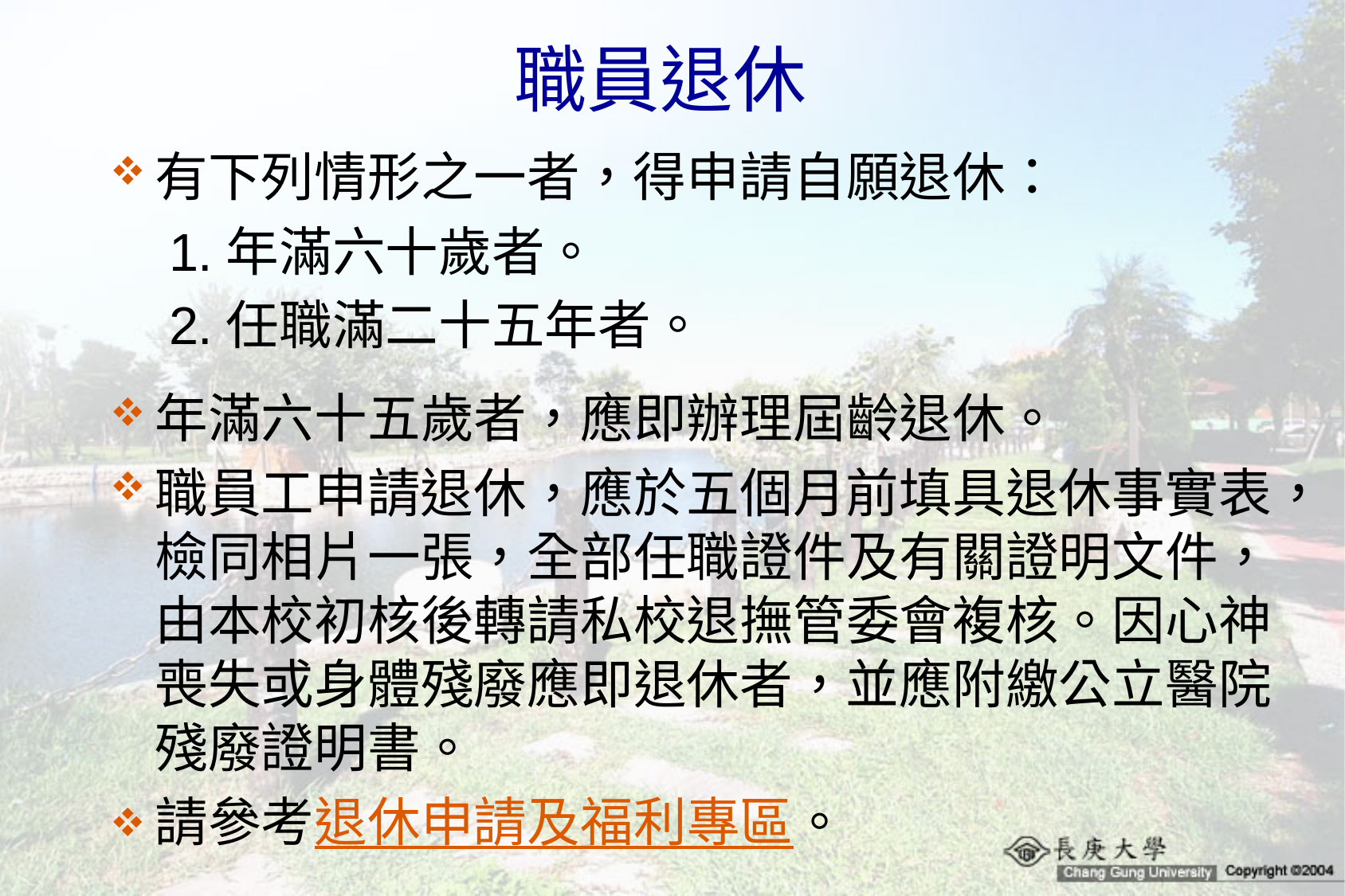

# 職員退休
有下列情形之一者，得申請自願退休：
    1.年滿六十歲者。
    2.任職滿二十五年者。
年滿六十五歲者，應即辦理屆齡退休。
職員工申請退休，應於五個月前填具退休事實表，檢同相片一張，全部任職證件及有關證明文件，由本校初核後轉請私校退撫管委會複核。因心神喪失或身體殘廢應即退休者，並應附繳公立醫院殘廢證明書。
請參考退休申請及福利專區。